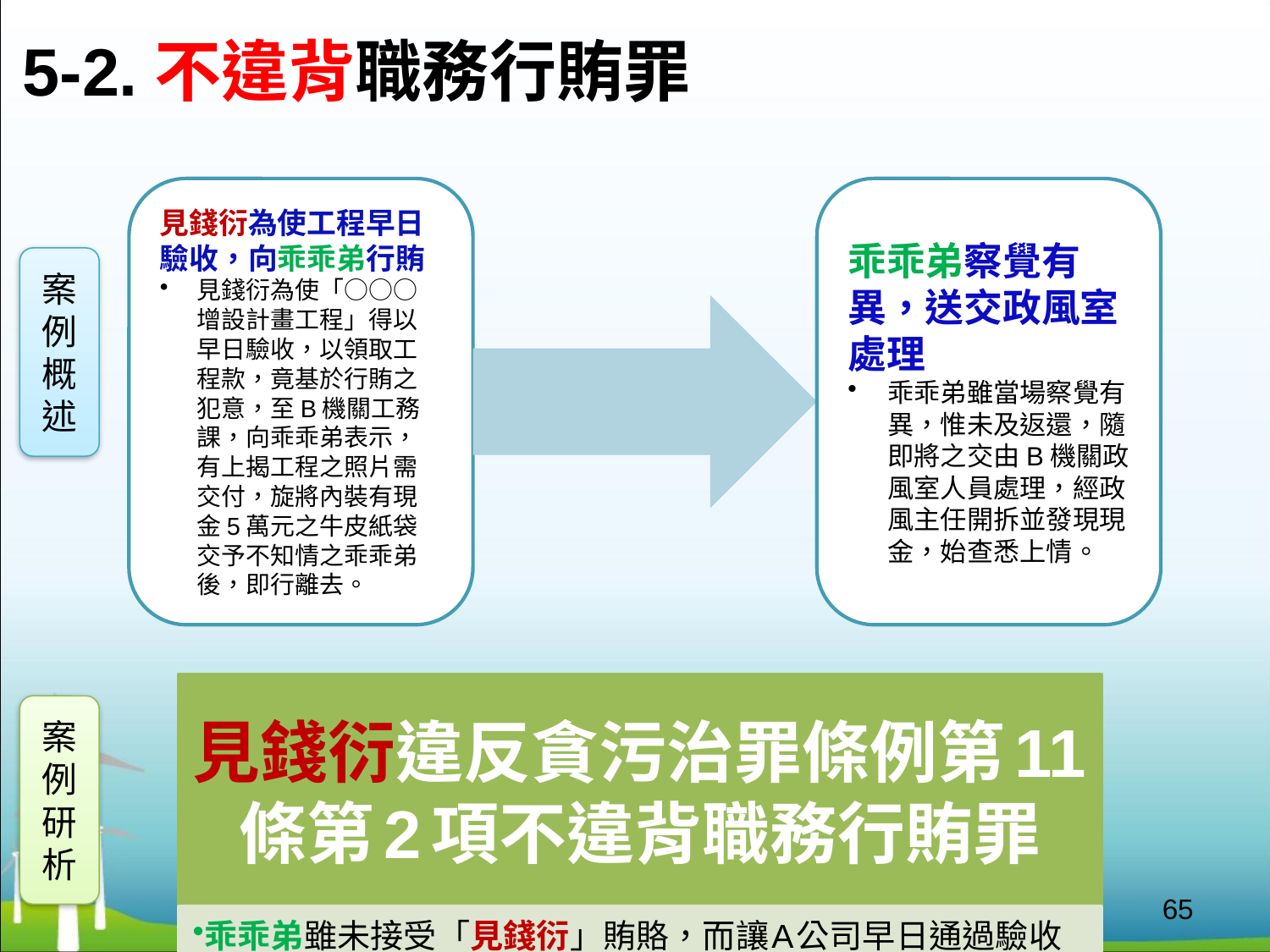

5-2.不違背職務行賄罪
見錢衍為使「○○○增設計畫工程」得以早日驗收，以領取工程款，竟基於行賄之犯意，至B機關工務課，向乖乖弟表示，有上揭工程之照片需交付，旋將內裝有現金5萬元之牛皮紙袋交予不知情之乖乖弟後，即行離去。
乖乖弟察覺有異，送交政風室處理
見錢衍為使工程早日驗收，向乖乖弟行賄
乖乖弟雖當場察覺有異，惟未及返還，隨即將之交由B機關政風室人員處理，經政風主任開拆並發現現金，始查悉上情。
案例概述
見錢衍違反貪污治罪條例第11條第2項不違背職務行賄罪
案例研析
65